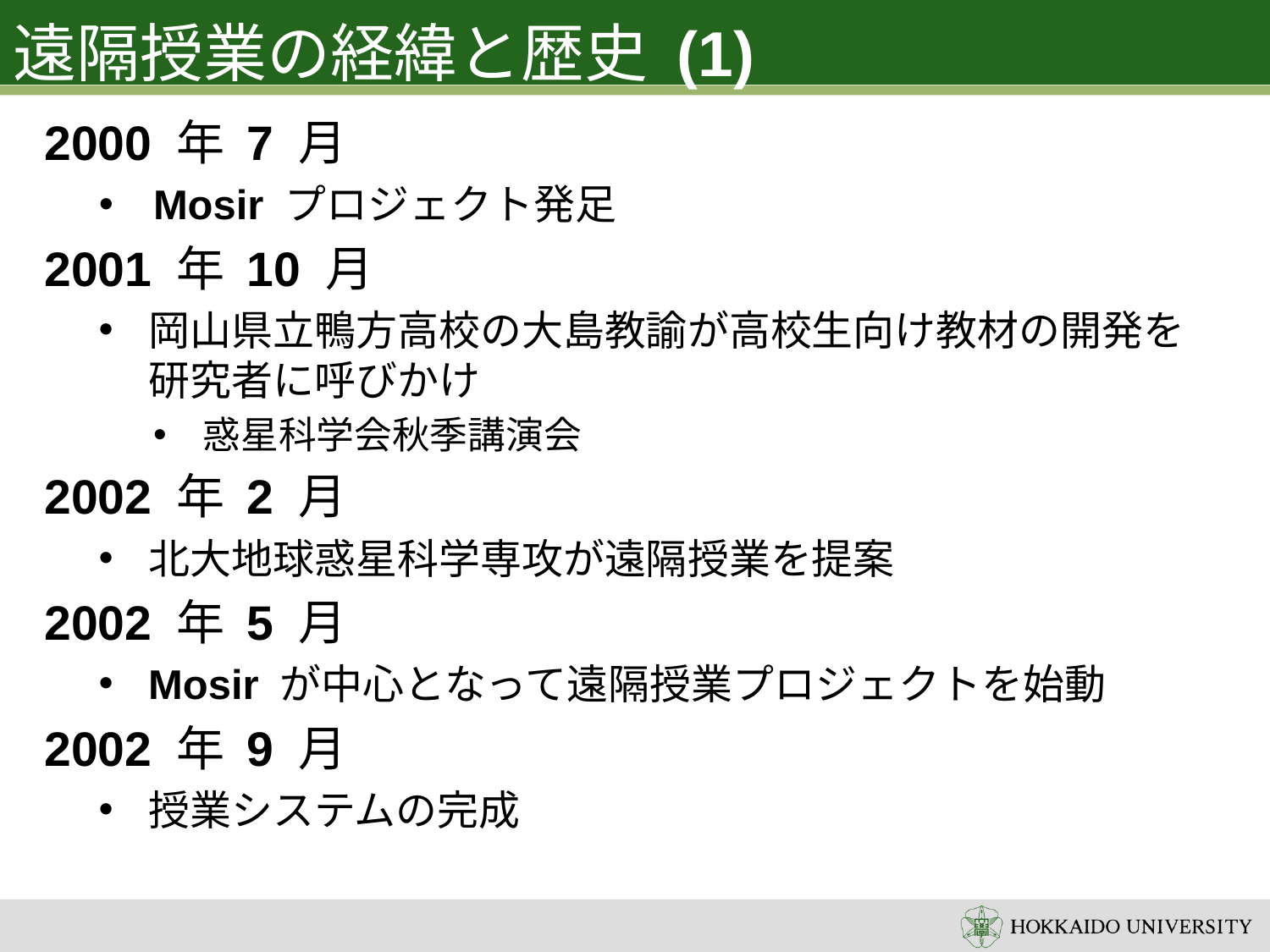

# 遠隔授業の経緯と歴史 (1)
2000 年 7 月
Mosir プロジェクト発足
2001 年 10 月
岡山県立鴨方高校の大島教諭が高校生向け教材の開発を研究者に呼びかけ
惑星科学会秋季講演会
2002 年 2 月
北大地球惑星科学専攻が遠隔授業を提案
2002 年 5 月
Mosir が中心となって遠隔授業プロジェクトを始動
2002 年 9 月
授業システムの完成